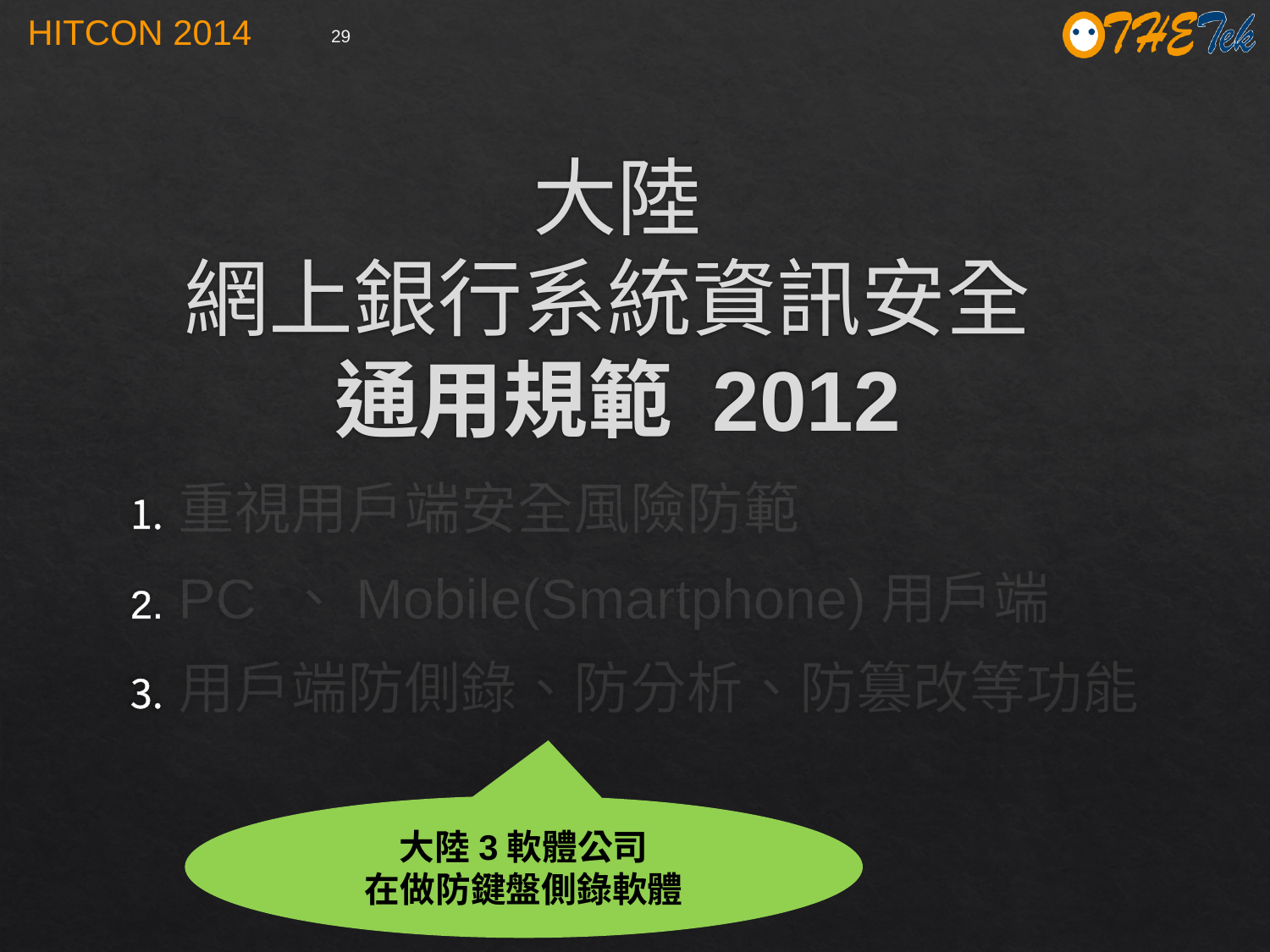

29
# 大陸 網上銀行系統資訊安全 通用規範 2012
重視用戶端安全風險防範
PC 、Mobile(Smartphone)用戶端
用戶端防側錄、防分析、防篡改等功能
大陸3軟體公司
在做防鍵盤側錄軟體